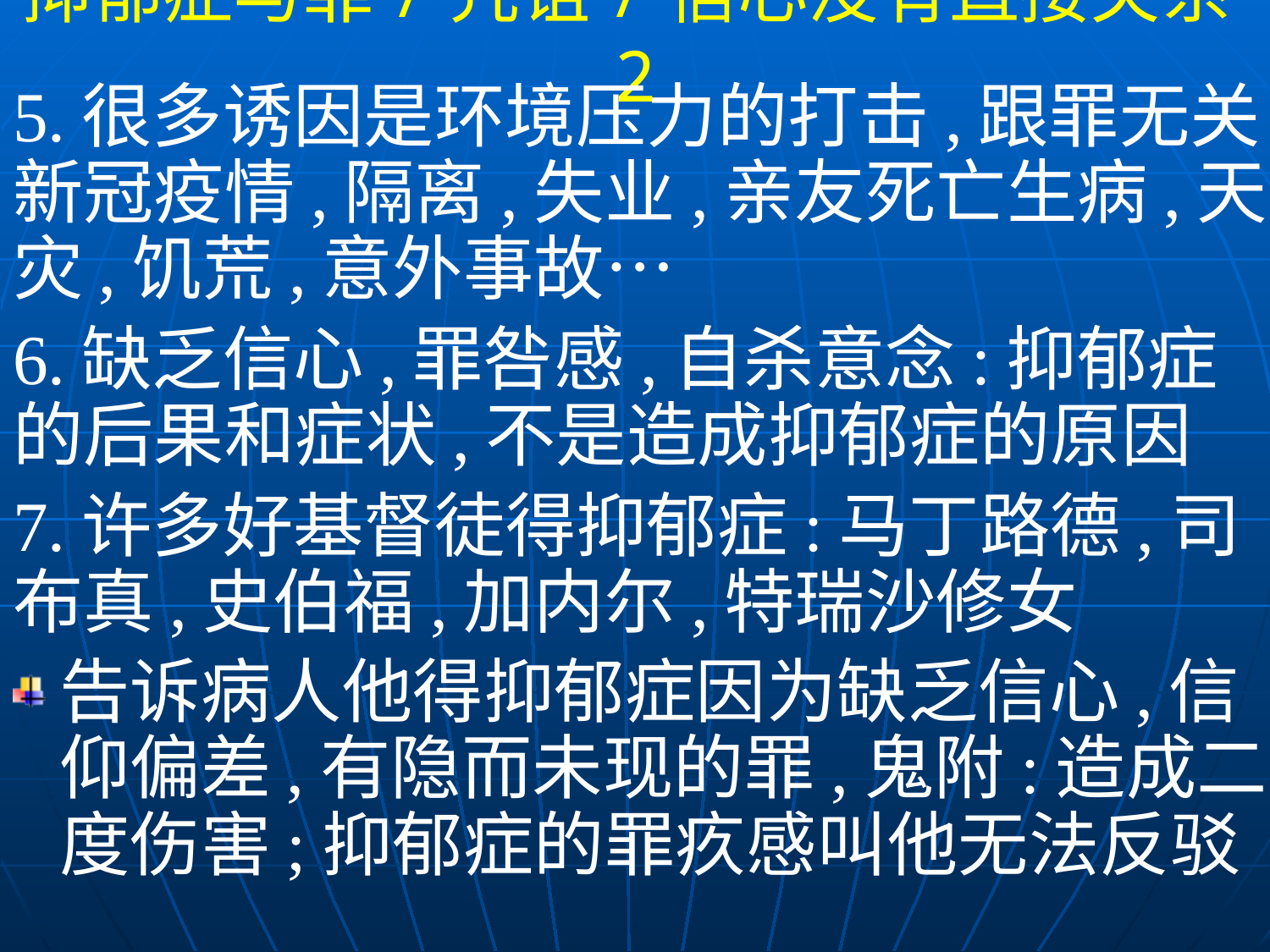

抑郁症与罪/咒诅/信心没有直接关系2
5.很多诱因是环境压力的打击,跟罪无关:新冠疫情,隔离,失业,亲友死亡生病,天灾,饥荒,意外事故…
6.缺乏信心,罪咎感,自杀意念:抑郁症的后果和症状,不是造成抑郁症的原因
7.许多好基督徒得抑郁症:马丁路德,司布真,史伯福,加内尔,特瑞沙修女
告诉病人他得抑郁症因为缺乏信心,信仰偏差,有隐而未现的罪,鬼附:造成二度伤害;抑郁症的罪疚感叫他无法反驳